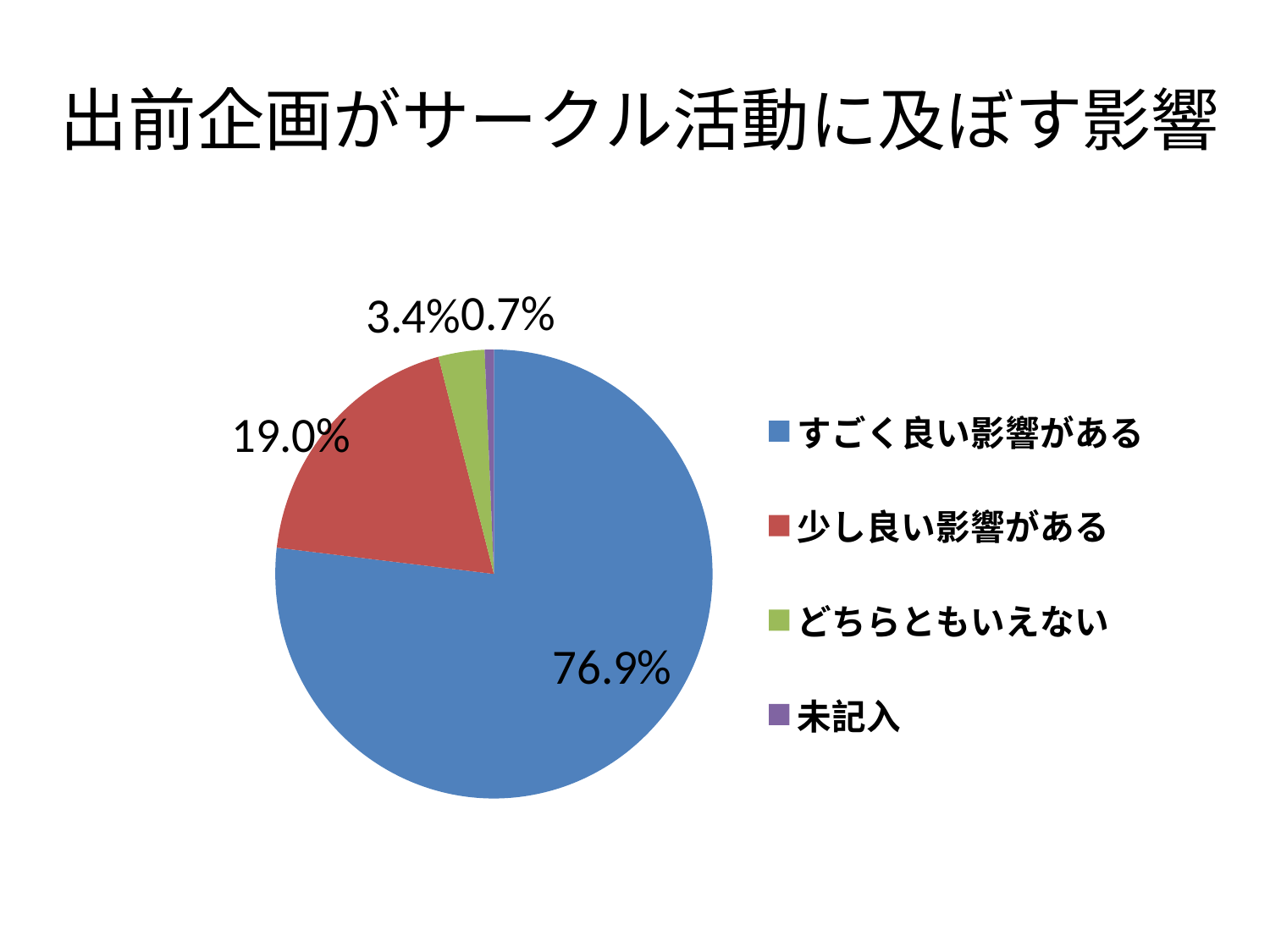

# 出前企画がサークル活動に及ぼす影響

### Chart

| Category |  |
|---|---|
| すごく良い影響がある | 113.0 |
| 少し良い影響がある | 28.0 |
| どちらともいえない | 5.0 |
| 未記入 | 1.0 |